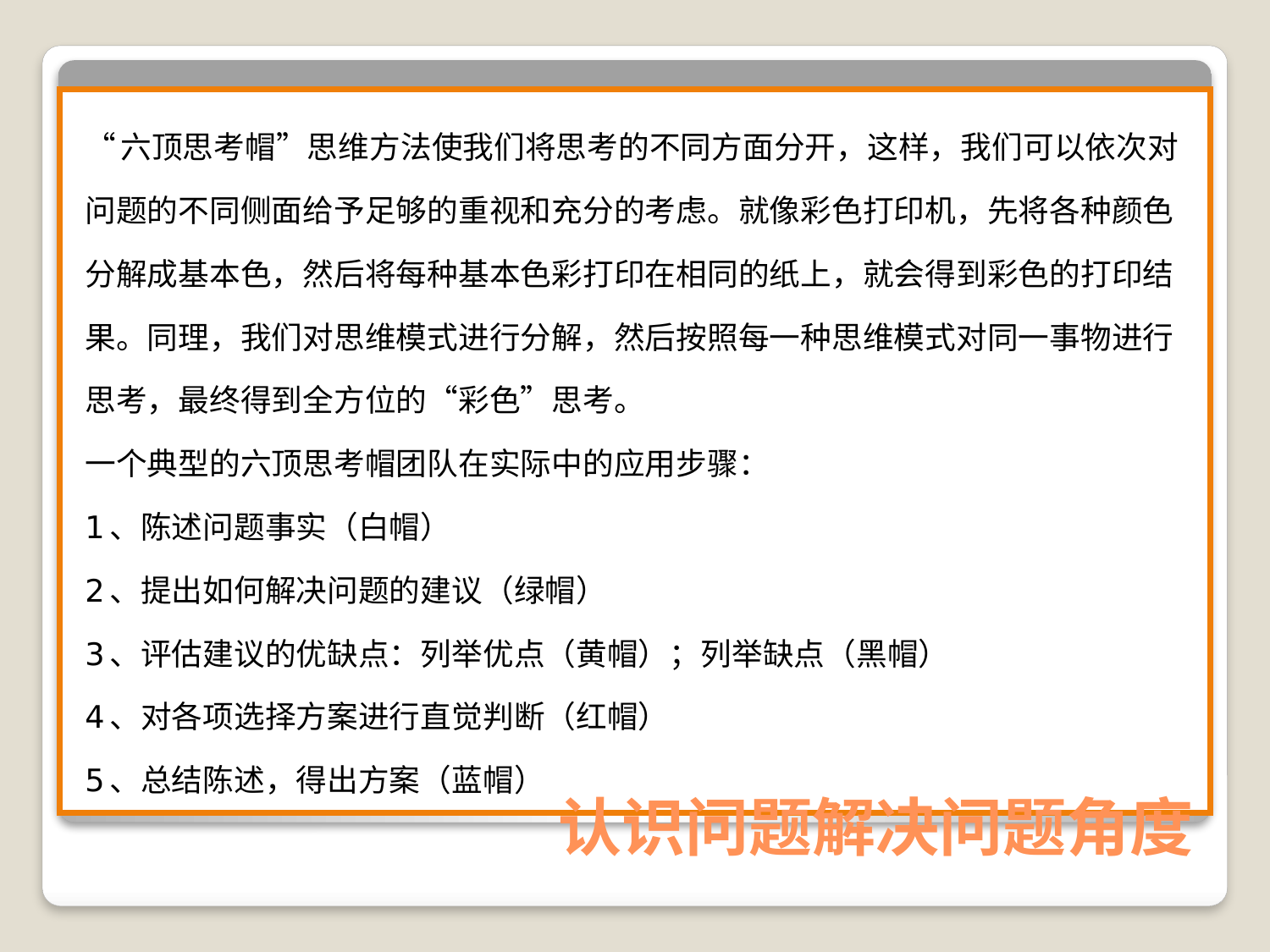

“六顶思考帽”思维方法使我们将思考的不同方面分开，这样，我们可以依次对问题的不同侧面给予足够的重视和充分的考虑。就像彩色打印机，先将各种颜色分解成基本色，然后将每种基本色彩打印在相同的纸上，就会得到彩色的打印结果。同理，我们对思维模式进行分解，然后按照每一种思维模式对同一事物进行思考，最终得到全方位的“彩色”思考。
一个典型的六顶思考帽团队在实际中的应用步骤：
1、陈述问题事实（白帽）
2、提出如何解决问题的建议（绿帽）
3、评估建议的优缺点：列举优点（黄帽）；列举缺点（黑帽）
4、对各项选择方案进行直觉判断（红帽）
5、总结陈述，得出方案（蓝帽）
# 认识问题解决问题角度